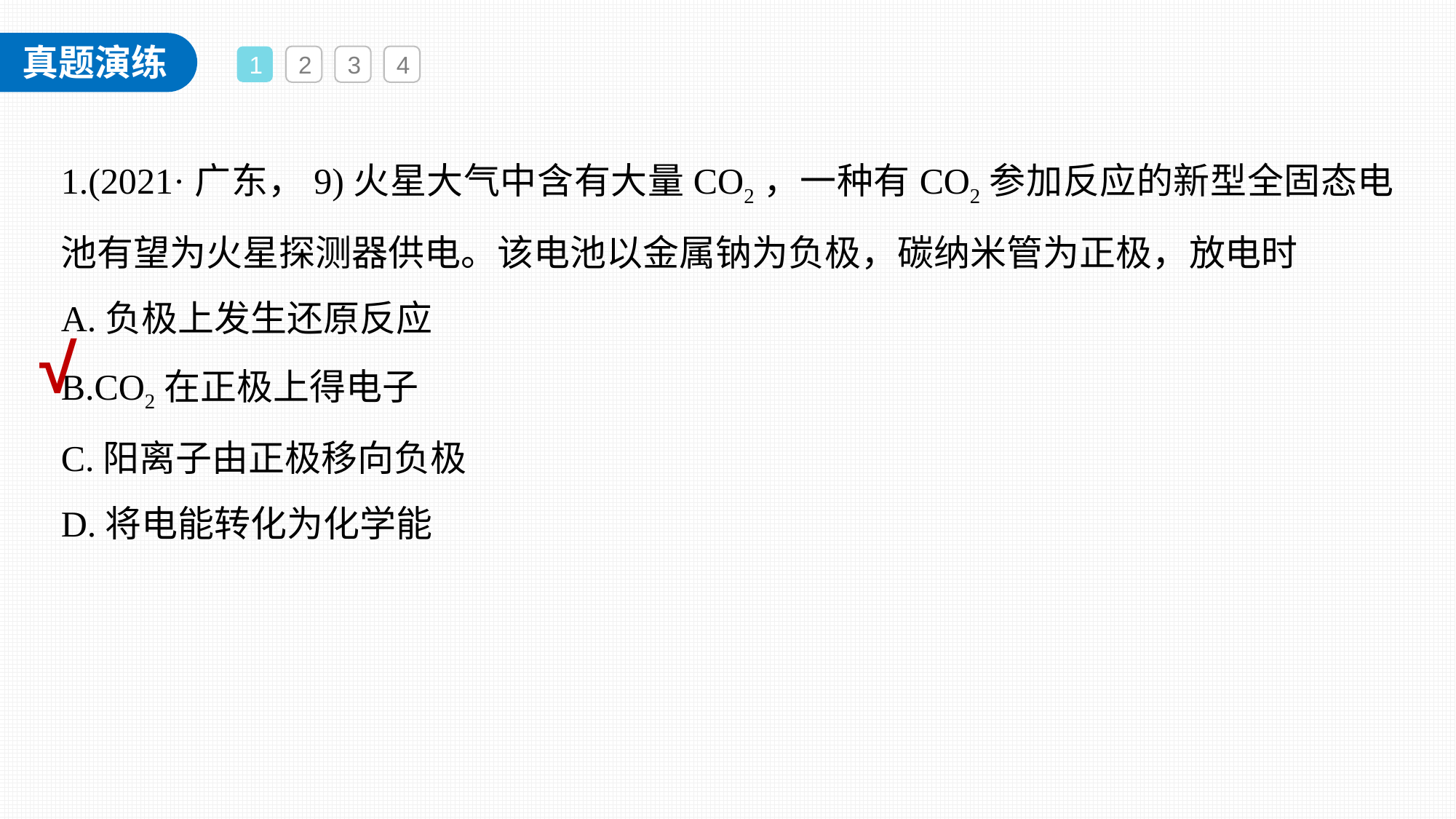

1
2
3
4
1.(2021·广东，9)火星大气中含有大量CO2，一种有CO2参加反应的新型全固态电池有望为火星探测器供电。该电池以金属钠为负极，碳纳米管为正极，放电时
A.负极上发生还原反应
B.CO2在正极上得电子
C.阳离子由正极移向负极
D.将电能转化为化学能
√